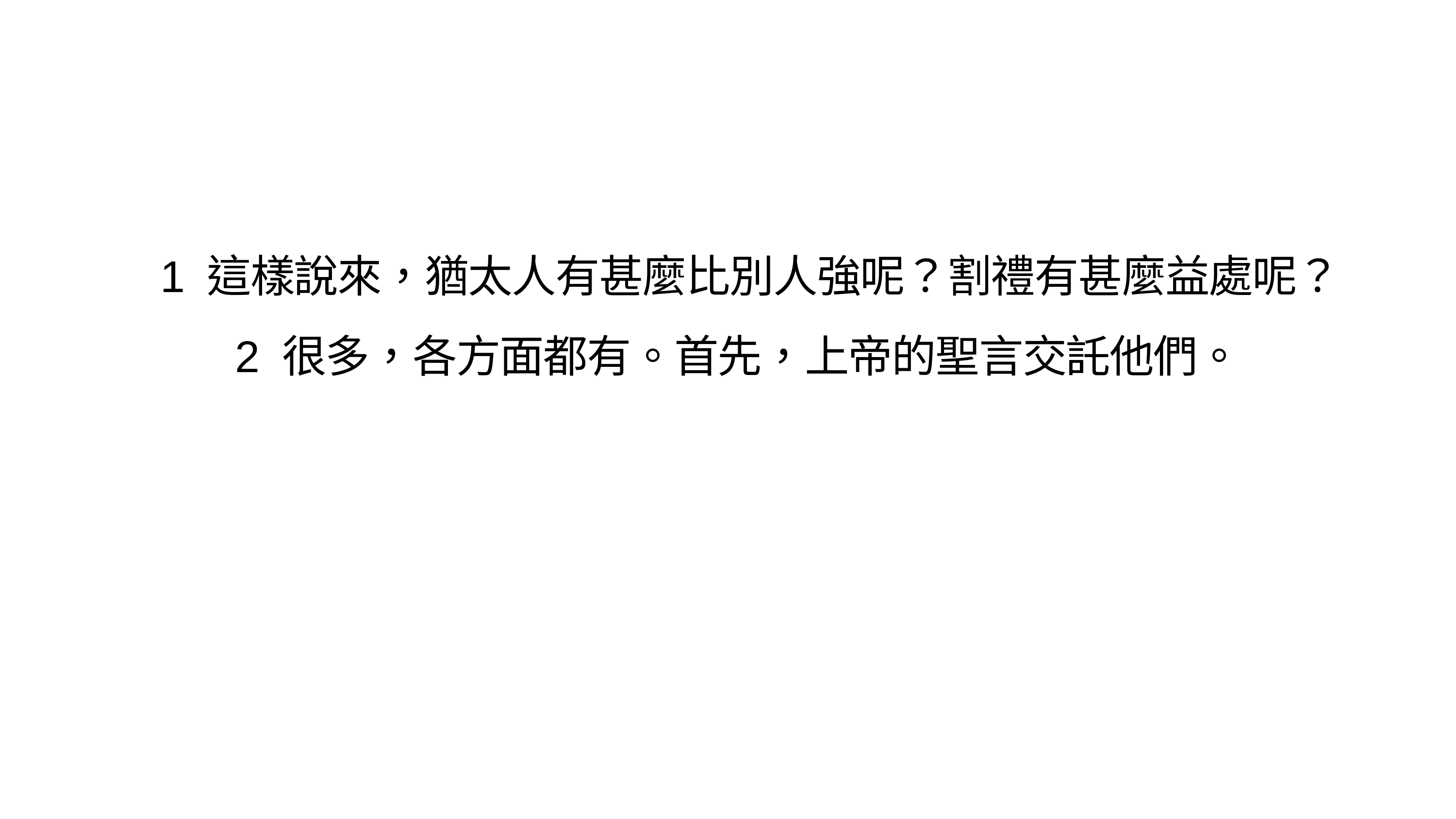

1 這樣說來，猶太人有甚麼比別人強呢？割禮有甚麼益處呢？ 2 很多，各方面都有。首先，上帝的聖言交託他們。